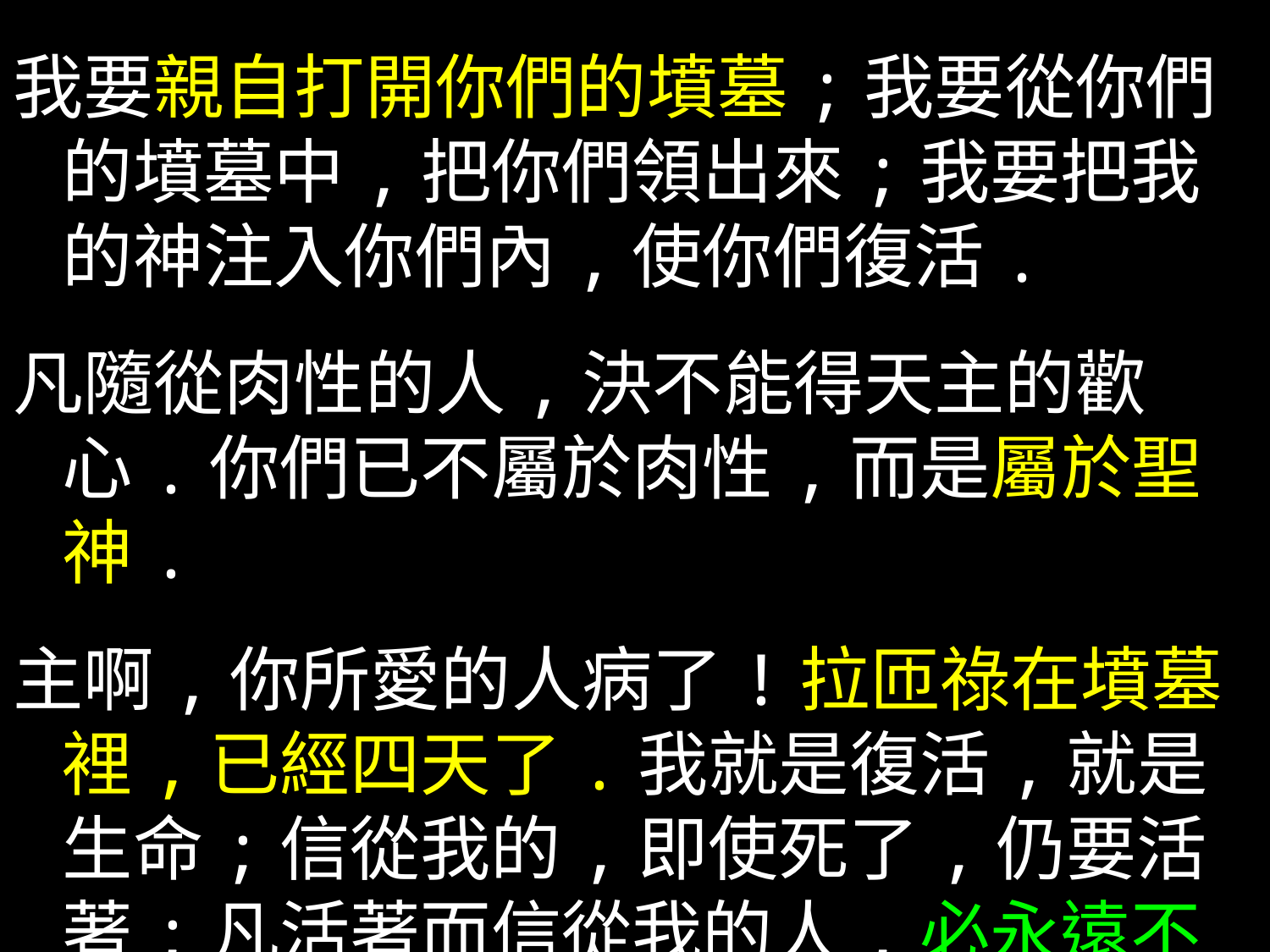

我要親自打開你們的墳墓;我要從你們的墳墓中,把你們領出來;我要把我的神注入你們內,使你們復活.
凡隨從肉性的人,決不能得天主的歡心.你們已不屬於肉性,而是屬於聖神.
主啊,你所愛的人病了!拉匝祿在墳墓裡,已經四天了.我就是復活,就是生命;信從我的,即使死了,仍要活著;凡活著而信從我的人,必永遠不死.